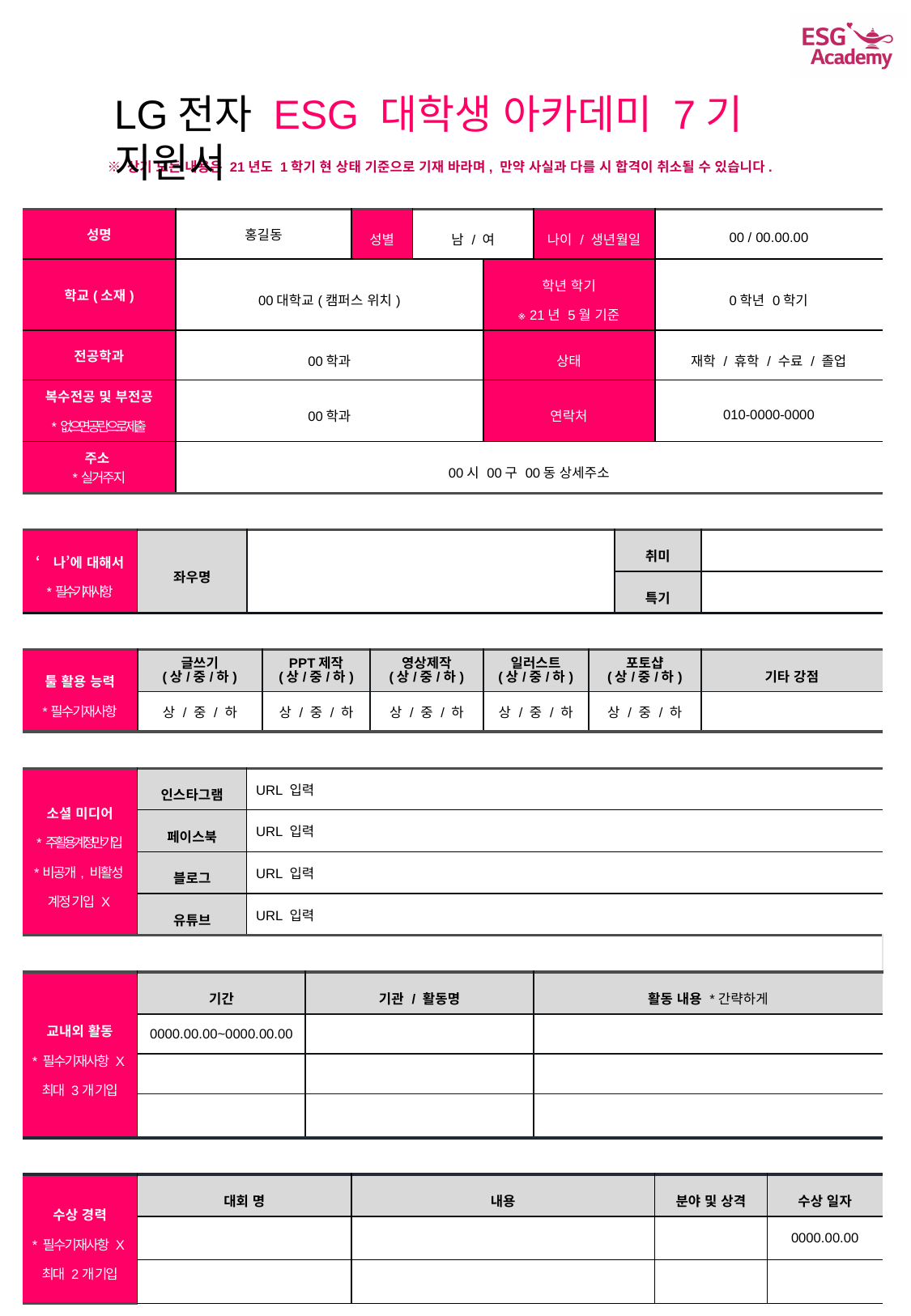

| 성명 |  | 홍길동 |  |  |  | 성별 |  | 남 / 여 |  | 나이 / 생년월일 |  |  | 00 / 00.00.00 |  |  |
| --- | --- | --- | --- | --- | --- | --- | --- | --- | --- | --- | --- | --- | --- | --- | --- |
| 학교(소재) |  | 00대학교(캠퍼스 위치) |  |  |  |  |  |  | 학년 학기 ※ 21년 5월 기준 |  |  |  | 0학년 0학기 |  |  |
| 전공학과 |  | 00학과 |  |  |  |  |  |  | 상태 |  |  |  | 재학 / 휴학 / 수료 / 졸업 |  |  |
| 복수전공 및 부전공 \* 없으면 공란으로 제출 |  | 00학과 |  |  |  |  |  |  | 연락처 |  |  |  | 010-0000-0000 |  |  |
| 주소 \*실거주지 |  | 00시 00구 00동 상세주소 |  |  |  |  |  |  |  |  |  |  |  |  |  |
|  |  |  |  |  |  |  |  |  |  |  |  |  |  |  |  |
| ‘나’에 대해서 \*필수기재사항 | 좌우명 |  |  |  |  |  |  |  |  |  |  | 취미 |  |  |  |
|  |  |  |  |  |  |  |  |  |  |  |  | 특기 |  |  |  |
|  |  |  |  |  |  |  |  |  |  |  |  |  |  |  |  |
| 툴 활용 능력 \*필수기재사항 | 글쓰기 (상/중/하) |  |  | PPT제작 (상/중/하) |  |  | 영상제작 (상/중/하) |  | 일러스트 (상/중/하) |  | 포토샵 (상/중/하) |  |  | 기타 강점 |  |
|  | 상 / 중 / 하 |  |  | 상 / 중 / 하 |  |  | 상 / 중 / 하 |  | 상 / 중 / 하 |  | 상 / 중 / 하 |  |  |  |  |
|  |  |  |  |  |  |  |  |  |  |  |  |  |  |  |  |
| 소셜 미디어 \* 주 활용 계정만 기입 \*비공개, 비활성 계정 기입 X | 인스타그램 |  | URL 입력 |  |  |  |  |  |  |  |  |  |  |  |  |
|  | 페이스북 |  | URL 입력 |  |  |  |  |  |  |  |  |  |  |  |  |
|  | 블로그 |  | URL 입력 |  |  |  |  |  |  |  |  |  |  |  |  |
|  | 유튜브 |  | URL 입력 |  |  |  |  |  |  |  |  |  |  |  |  |
|  |  |  |  |  |  |  |  |  |  |  |  |  |  |  |  |
| 교내외 활동 \* 필수기재사항 X최대 3개 기입 | 기간 |  |  |  | 기관 / 활동명 |  |  |  |  | 활동 내용 \*간략하게 |  |  |  |  |  |
|  | 0000.00.00~0000.00.00 |  |  |  |  |  |  |  |  |  |  |  |  |  |  |
|  |  |  |  |  |  |  |  |  |  |  |  |  |  |  |  |
|  |  |  |  |  |  |  |  |  |  |  |  |  |  |  |  |
|  |  |  |  |  |  |  |  |  |  |  |  |  |  |  |  |
| 수상 경력 \* 필수기재사항 X최대 2개 기입 | 대회 명 |  |  |  |  | 내용 |  |  |  |  |  |  | 분야 및 상격 |  | 수상 일자 |
|  |  |  |  |  |  |  |  |  |  |  |  |  |  |  | 0000.00.00 |
|  |  |  |  |  |  |  |  |  |  |  |  |  |  |  |  |
2